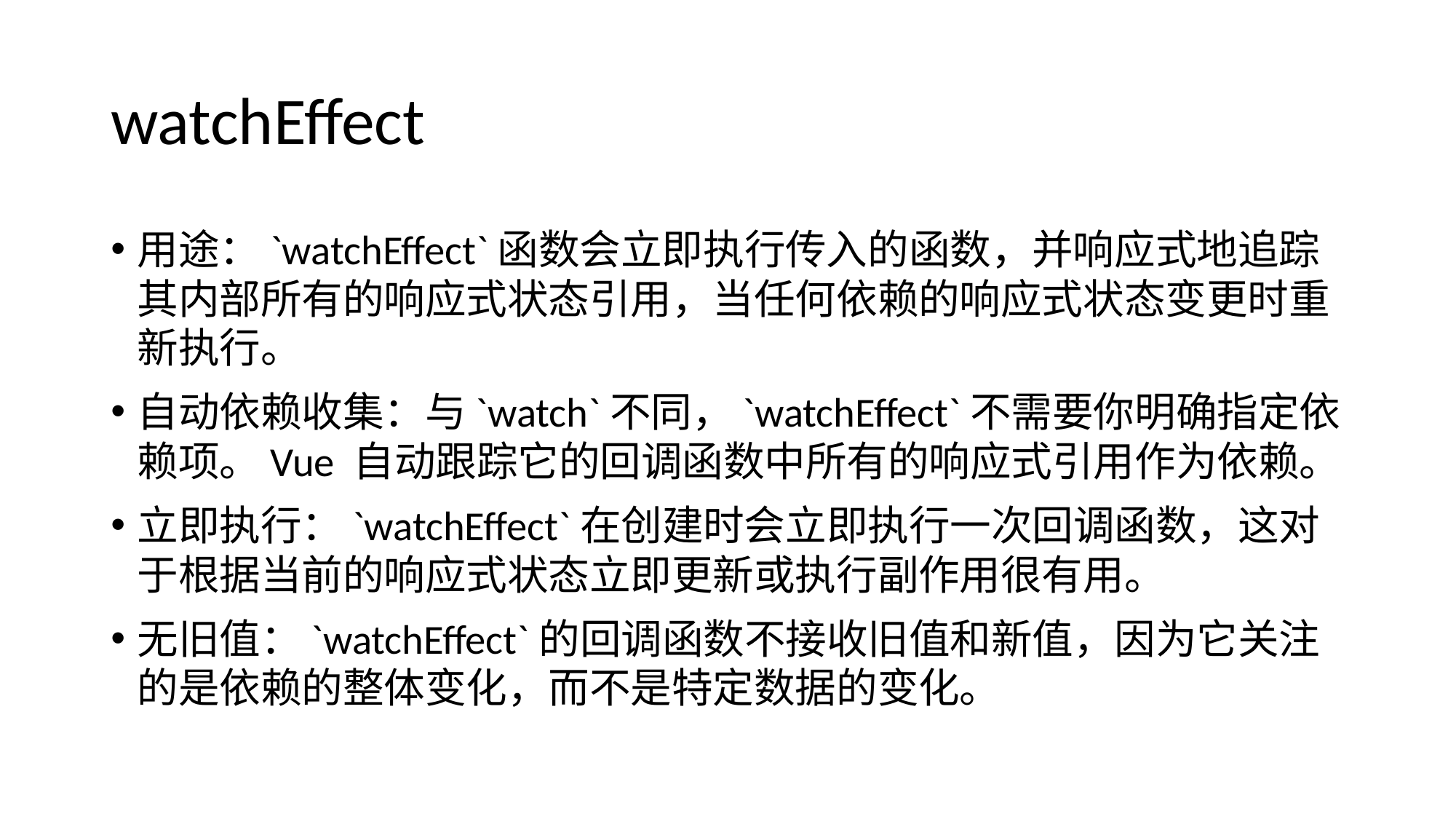

# watchEffect
用途：`watchEffect`函数会立即执行传入的函数，并响应式地追踪其内部所有的响应式状态引用，当任何依赖的响应式状态变更时重新执行。
自动依赖收集：与`watch`不同，`watchEffect`不需要你明确指定依赖项。Vue 自动跟踪它的回调函数中所有的响应式引用作为依赖。
立即执行：`watchEffect`在创建时会立即执行一次回调函数，这对于根据当前的响应式状态立即更新或执行副作用很有用。
无旧值：`watchEffect`的回调函数不接收旧值和新值，因为它关注的是依赖的整体变化，而不是特定数据的变化。